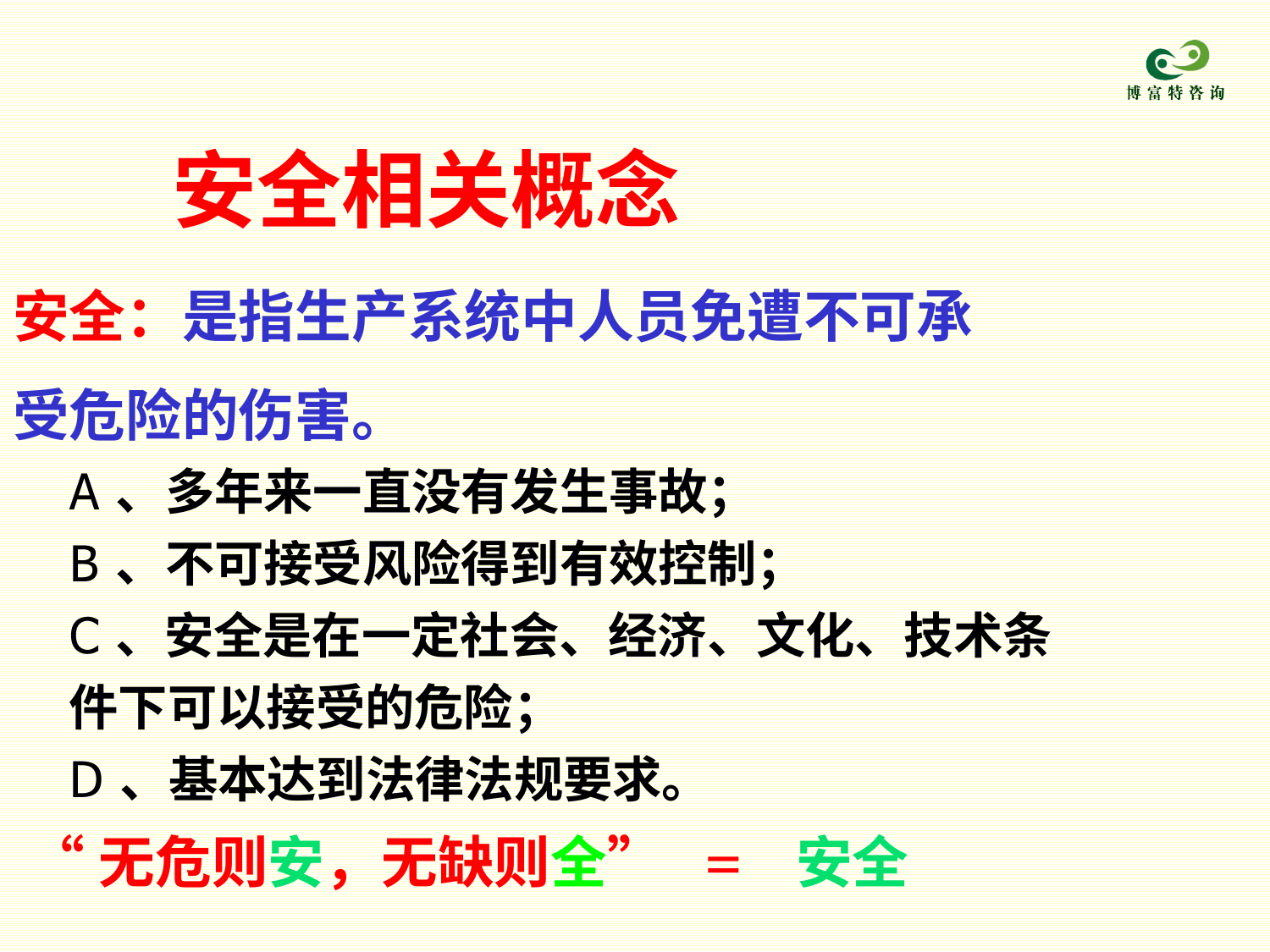

# 安全相关概念
安全：是指生产系统中人员免遭不可承
受危险的伤害。
    A、多年来一直没有发生事故；
    B、不可接受风险得到有效控制；
    C、安全是在一定社会、经济、文化、技术条
    件下可以接受的危险；
    D、基本达到法律法规要求。
 “无危则安，无缺则全”  =  安全